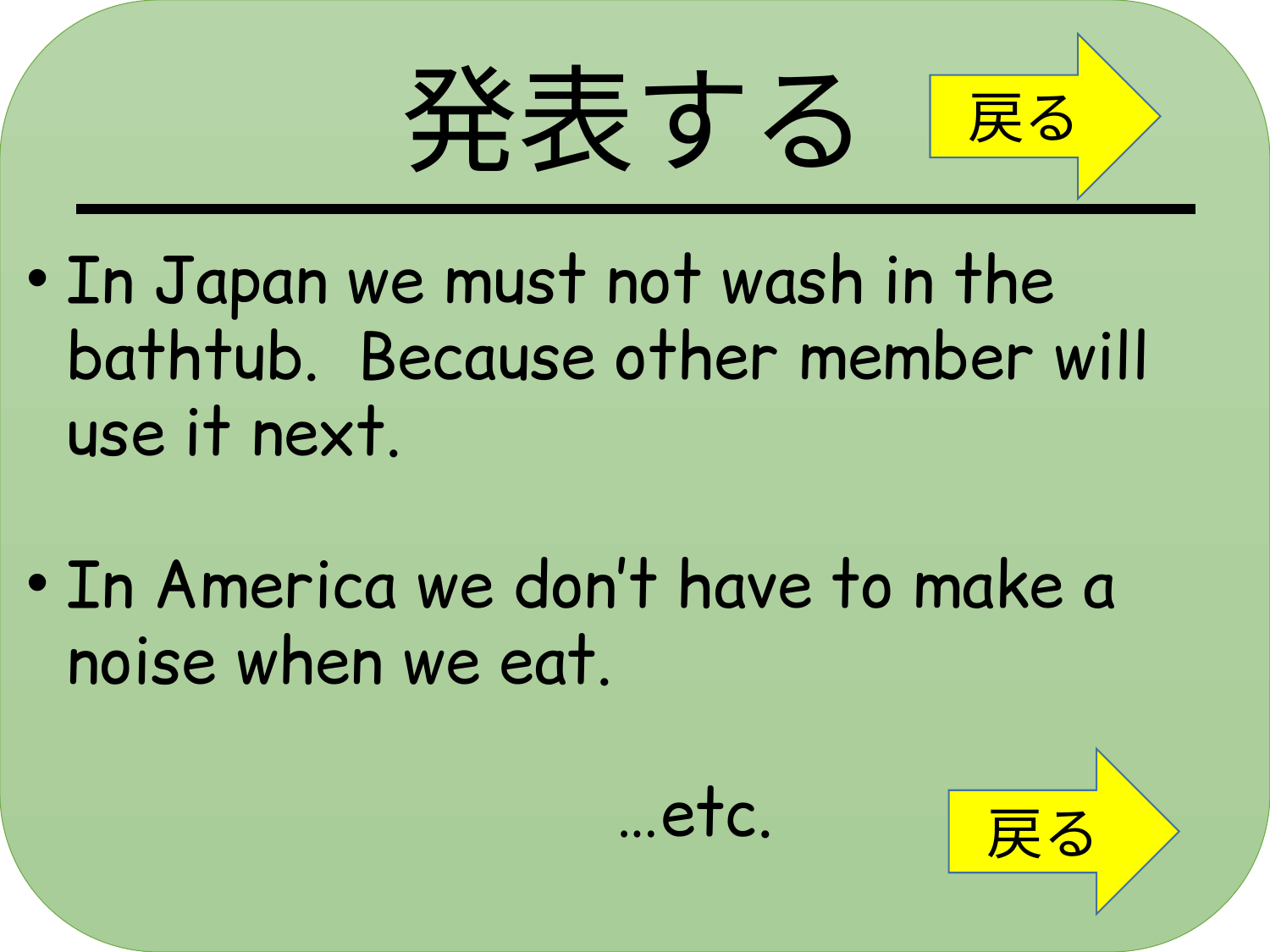

発表する
戻る
In Japan we must not wash in the bathtub.  Because other member will use it next.

In America we don’t have to make a noise when we eat.

                               …etc.

戻る